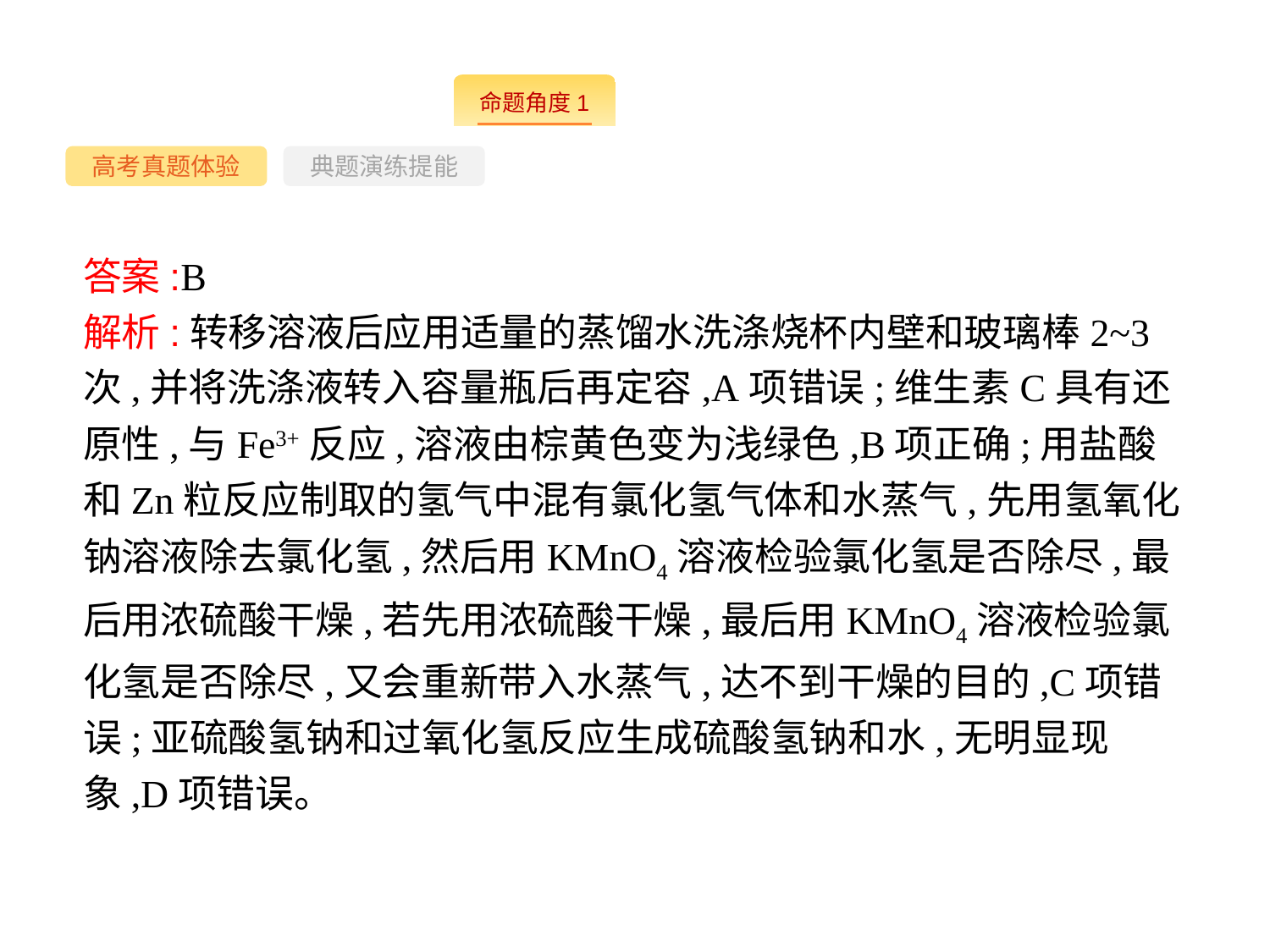

-6-
高考真题体验
典题演练提能
答案:B
解析:转移溶液后应用适量的蒸馏水洗涤烧杯内壁和玻璃棒2~3次,并将洗涤液转入容量瓶后再定容,A项错误;维生素C具有还原性,与Fe3+反应,溶液由棕黄色变为浅绿色,B项正确;用盐酸和Zn粒反应制取的氢气中混有氯化氢气体和水蒸气,先用氢氧化钠溶液除去氯化氢,然后用KMnO4溶液检验氯化氢是否除尽,最后用浓硫酸干燥,若先用浓硫酸干燥,最后用KMnO4溶液检验氯化氢是否除尽,又会重新带入水蒸气,达不到干燥的目的,C项错误;亚硫酸氢钠和过氧化氢反应生成硫酸氢钠和水,无明显现象,D项错误。